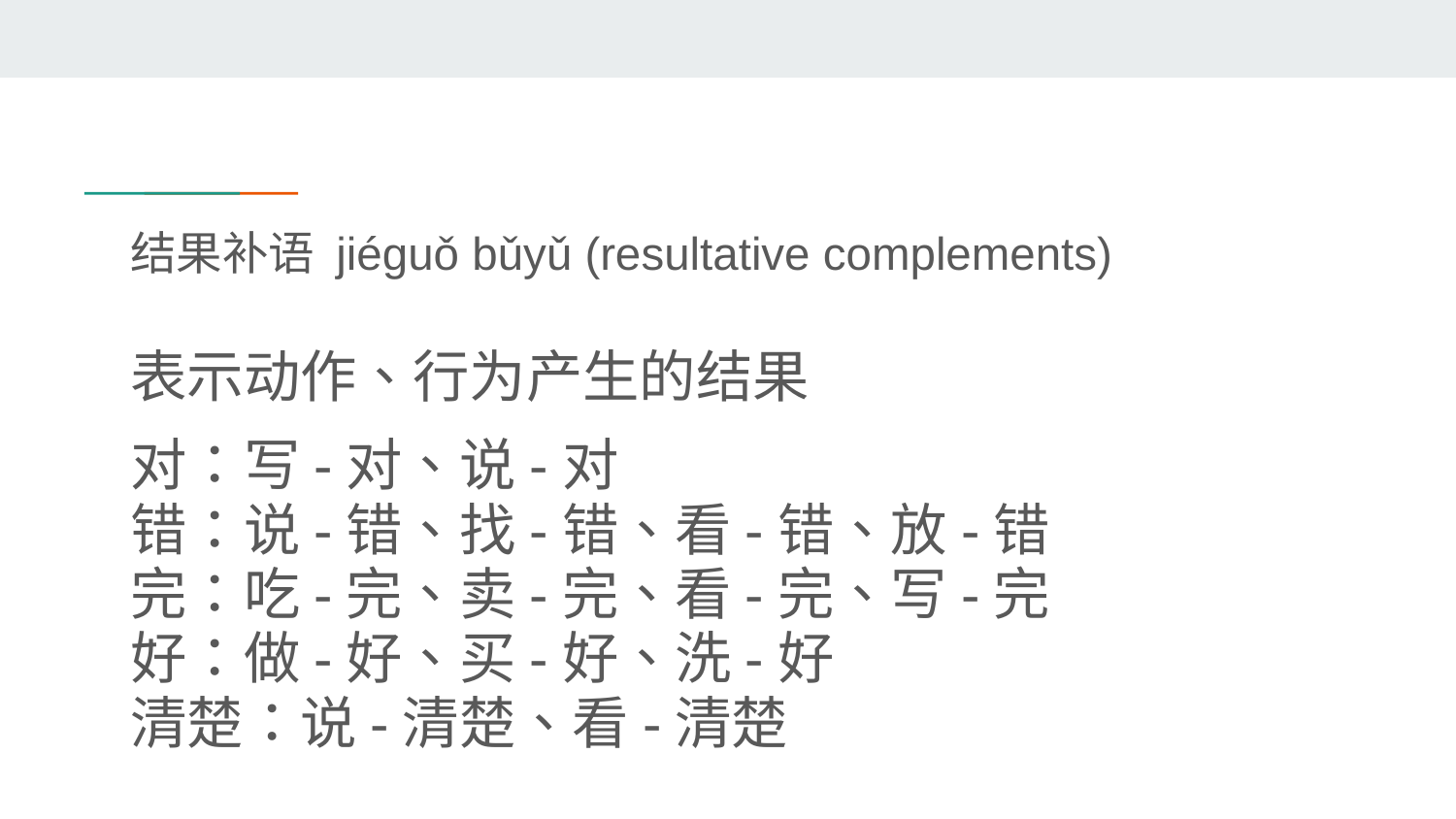

# 结果补语 jiéguǒ bǔyǔ (resultative complements)
表示动作、行为产生的结果
对：写-对、说-对
错：说-错、找-错、看-错、放-错
完：吃-完、卖-完、看-完、写-完
好：做-好、买-好、洗-好
清楚：说-清楚、看-清楚